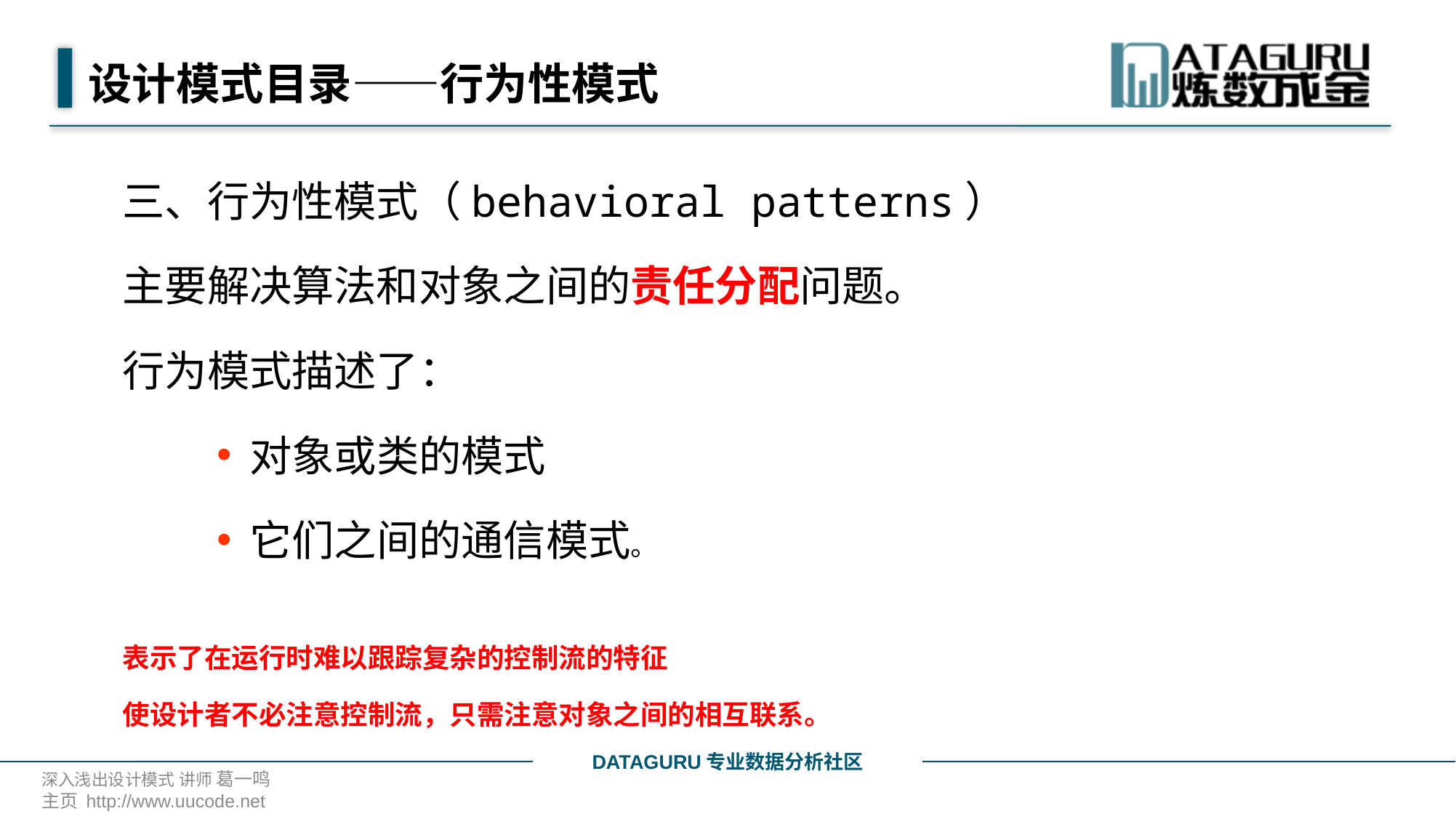

# 设计模式目录——行为性模式
三、行为性模式（behavioral patterns）
主要解决算法和对象之间的责任分配问题。
行为模式描述了：
对象或类的模式
它们之间的通信模式。

表示了在运行时难以跟踪复杂的控制流的特征
使设计者不必注意控制流，只需注意对象之间的相互联系。